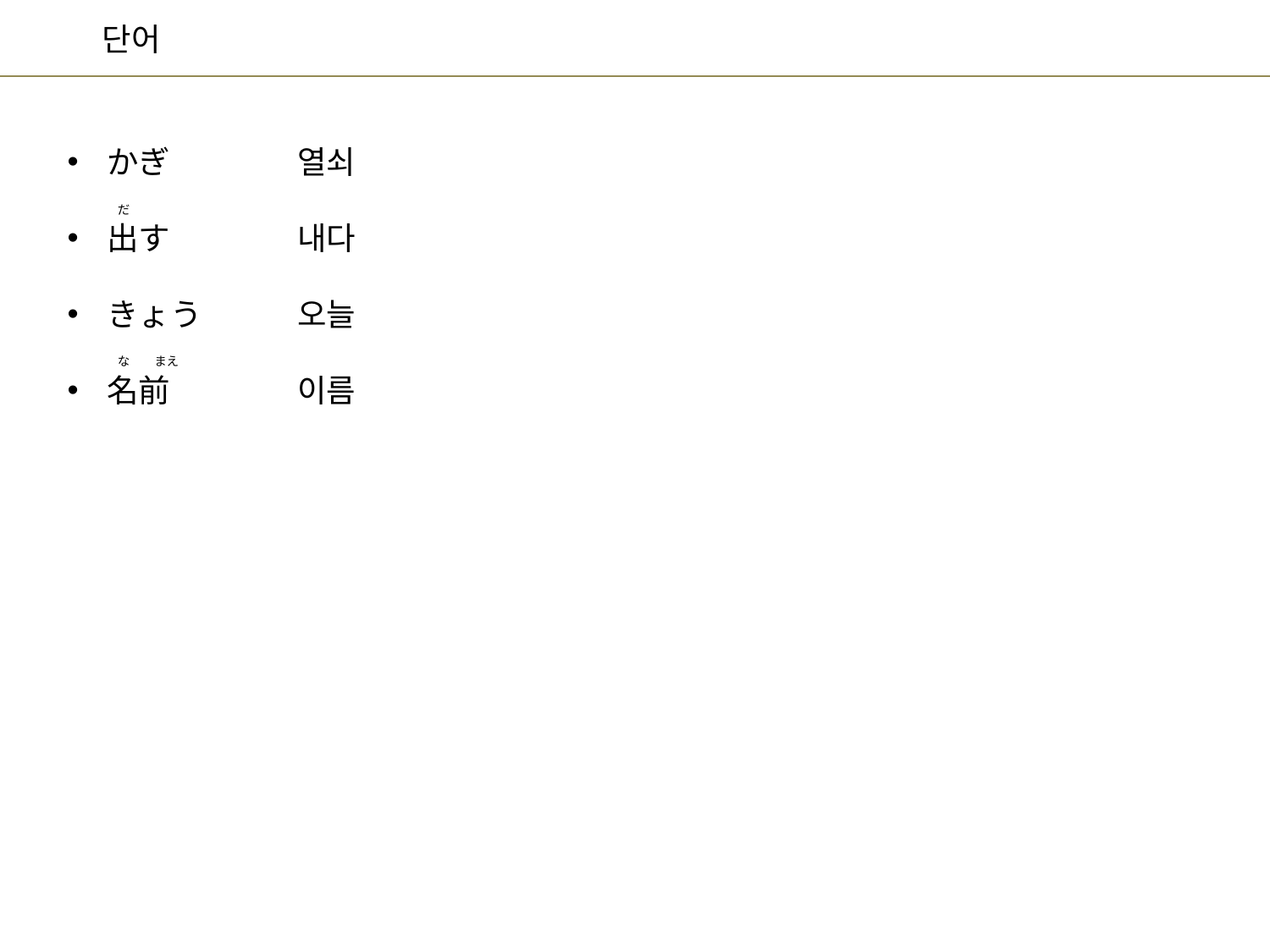

열쇠

내다

오늘

이름
かぎ

出す

きょう

名前
だ
な　　まえ